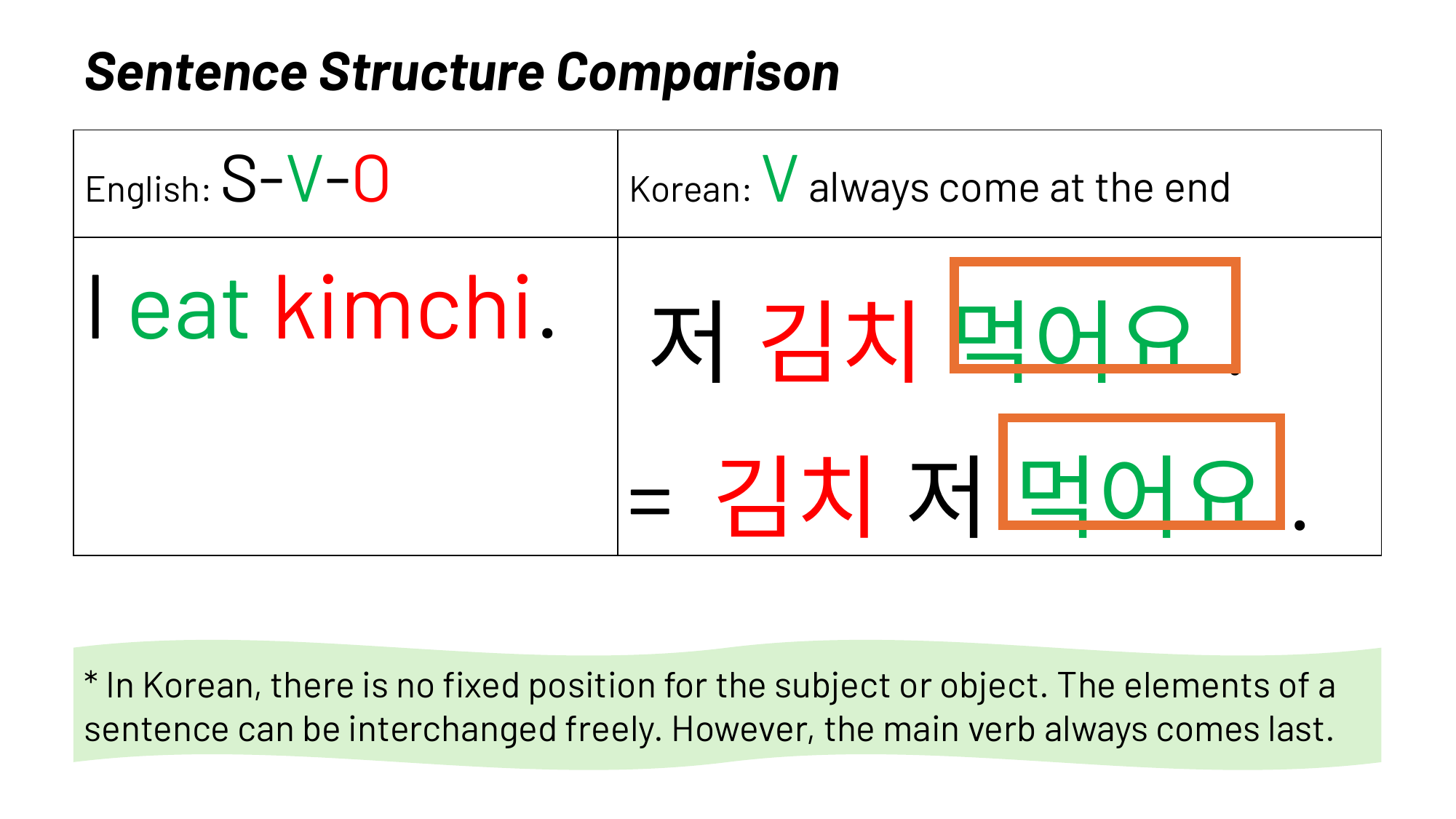

Sentence Structure Comparison
| English: S-V-O | Korean: V always come at the end |
| --- | --- |
|  |  |
저 김치 먹어요.
I eat kimchi.

= 김치 저 먹어요.

* In Korean, there is no fixed position for the subject or object. The elements of a sentence can be interchanged freely. However, the main verb always comes last.